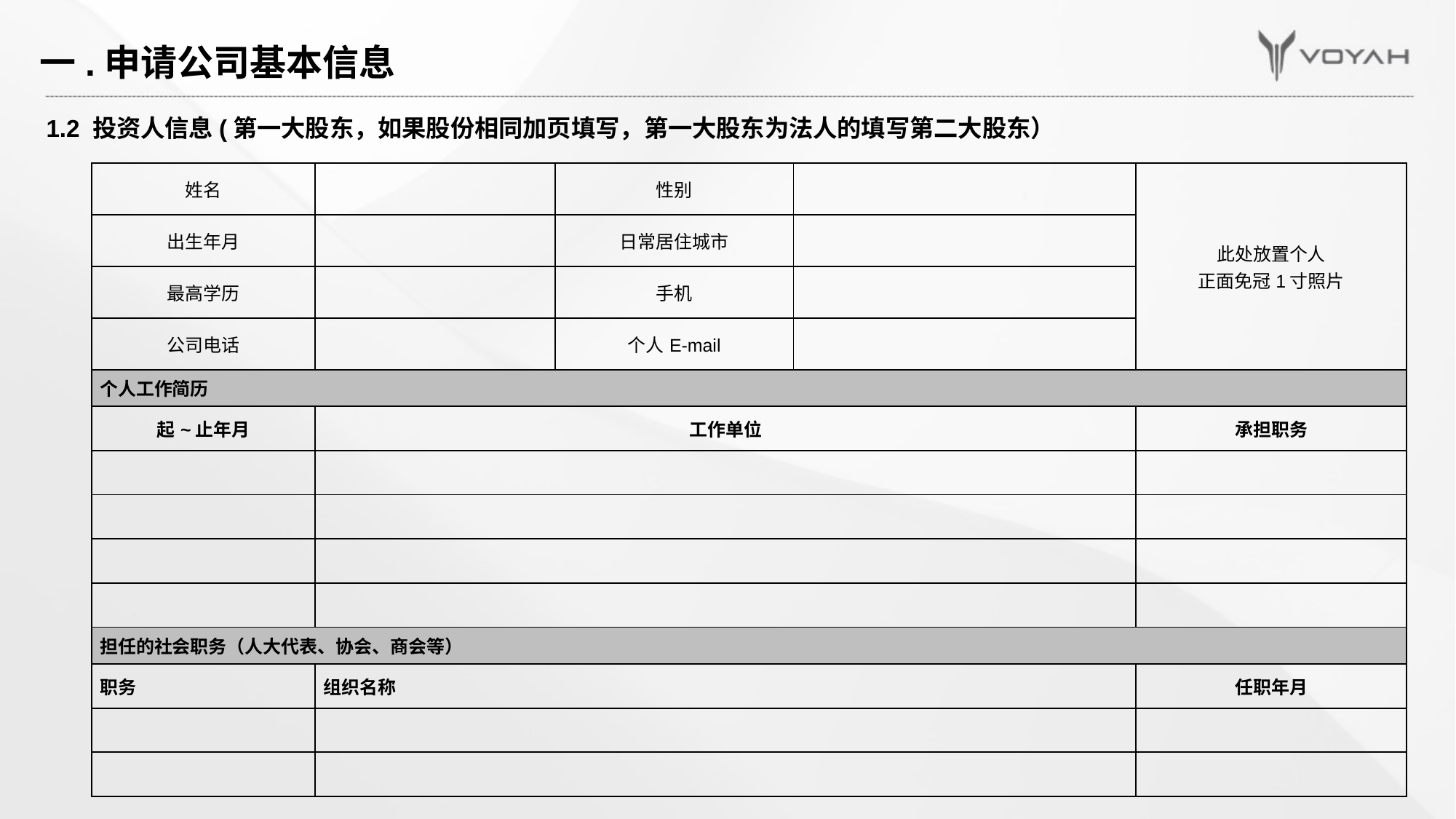

# 一.申请公司基本信息
1.2 投资人信息(第一大股东，如果股份相同加页填写，第一大股东为法人的填写第二大股东）
| 姓名 |  | 性别 |  | 此处放置个人 正面免冠1寸照片 |
| --- | --- | --- | --- | --- |
| 出生年月 |  | 日常居住城市 |  |  |
| 最高学历 |  | 手机 |  |  |
| 公司电话 |  | 个人E-mail |  |  |
| 个人工作简历 |  |  |  |  |
| 起~止年月 | 工作单位 |  |  | 承担职务 |
|  |  |  |  |  |
|  |  |  |  |  |
|  |  |  |  |  |
|  |  |  |  |  |
| 担任的社会职务（人大代表、协会、商会等） |  |  |  |  |
| 职务 | 组织名称 |  |  | 任职年月 |
|  |  |  |  |  |
|  |  |  |  |  |